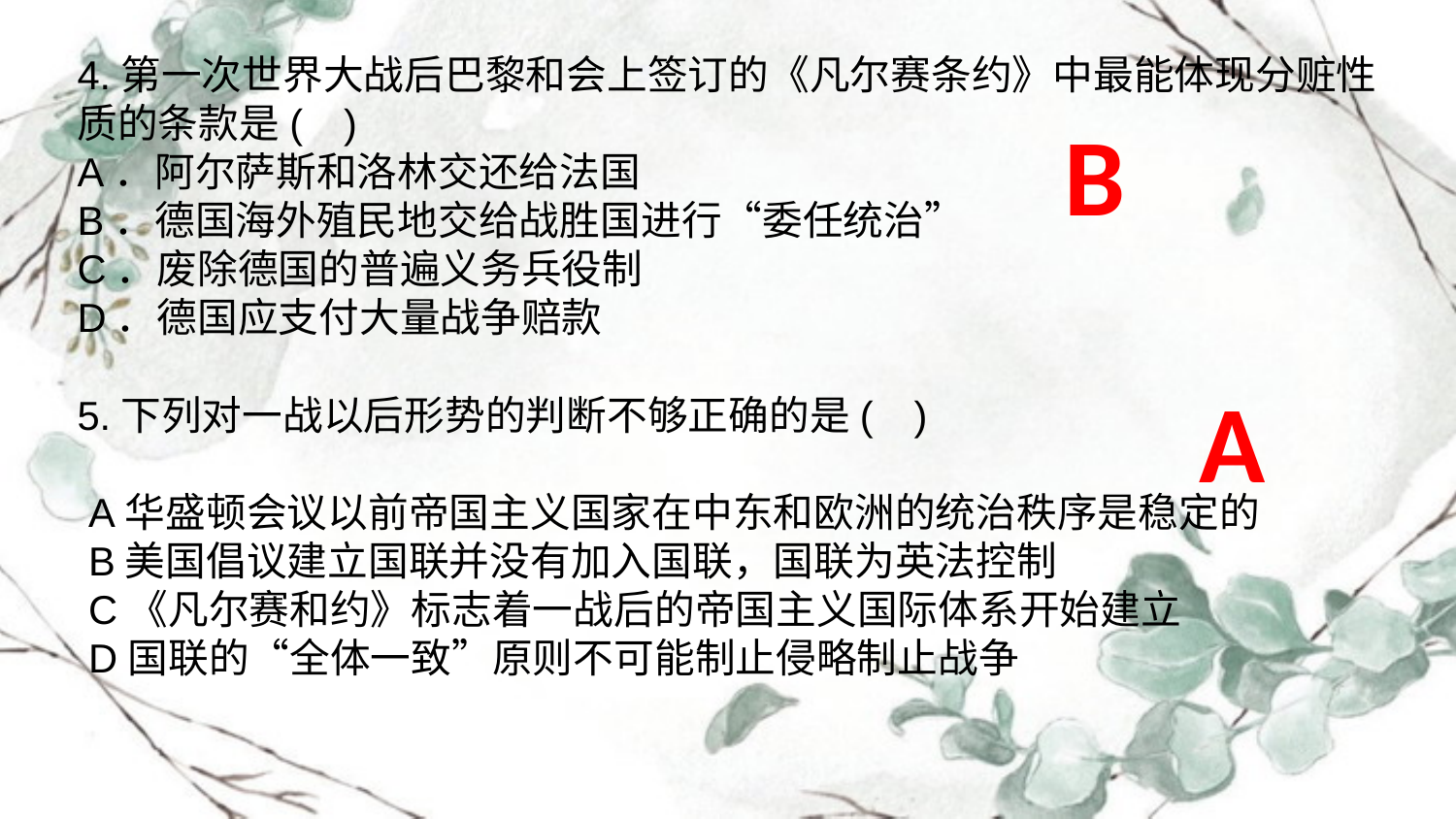

4.第一次世界大战后巴黎和会上签订的《凡尔赛条约》中最能体现分赃性质的条款是(  )
A．阿尔萨斯和洛林交还给法国
B．德国海外殖民地交给战胜国进行“委任统治”
C．废除德国的普遍义务兵役制
D．德国应支付大量战争赔款

5.下列对一战以后形势的判断不够正确的是(  )

 A华盛顿会议以前帝国主义国家在中东和欧洲的统治秩序是稳定的
 B美国倡议建立国联并没有加入国联，国联为英法控制
 C《凡尔赛和约》标志着一战后的帝国主义国际体系开始建立
 D国联的“全体一致”原则不可能制止侵略制止战争

B
A